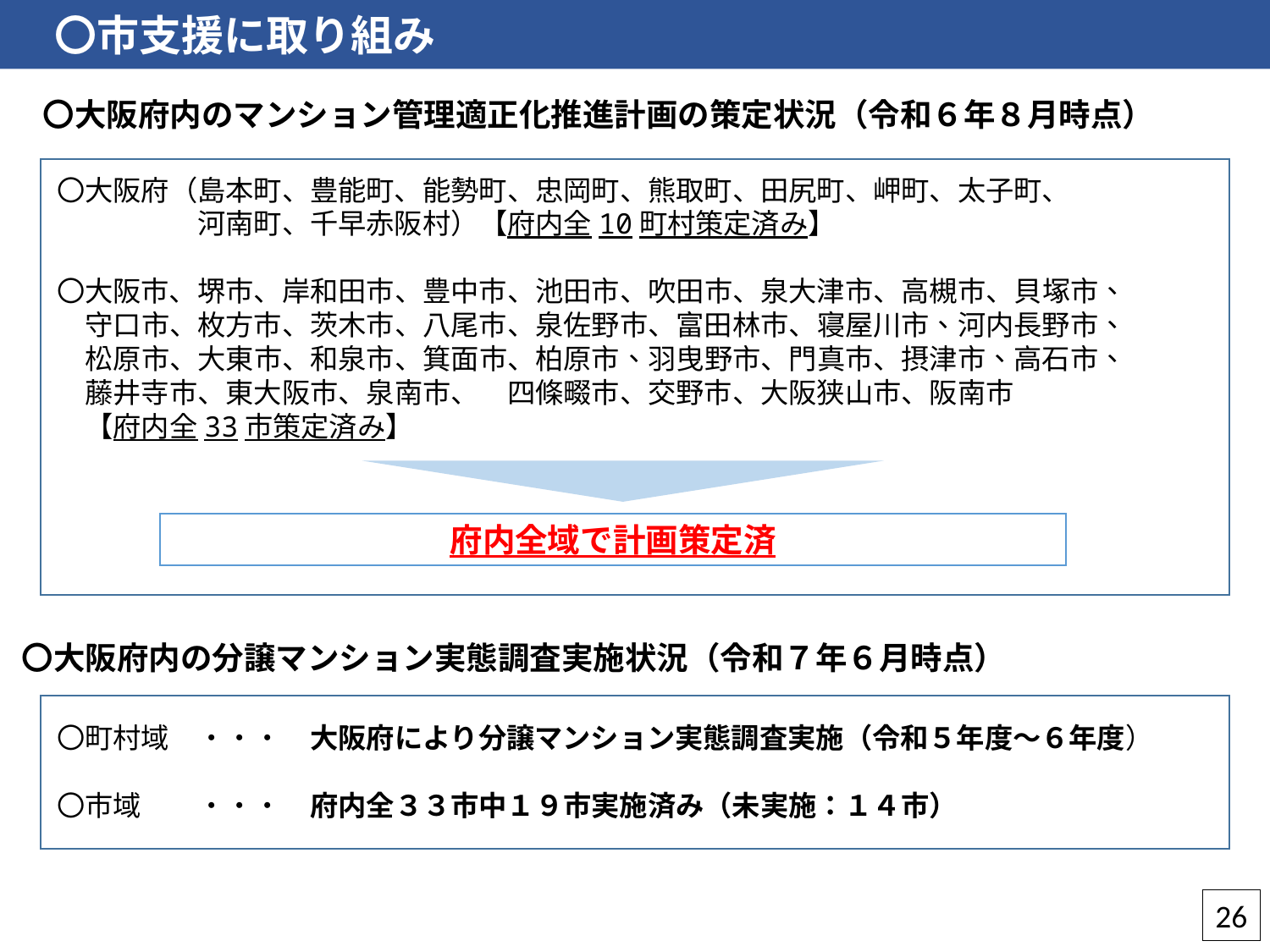

〇市支援に取り組み
〇大阪府内のマンション管理適正化推進計画の策定状況（令和６年８月時点）

　〇大阪府（島本町、豊能町、能勢町、忠岡町、熊取町、田尻町、岬町、太子町、
　　　　　　河南町、千早赤阪村）【府内全10町村策定済み】

　〇大阪市、堺市、岸和田市、豊中市、池田市、吹田市、泉大津市、高槻市、貝塚市、
　　守口市、枚方市、茨木市、八尾市、泉佐野市、富田林市、寝屋川市、河内長野市、
　　松原市、大東市、和泉市、箕面市、柏原市、羽曳野市、門真市、摂津市、高石市、
　　藤井寺市、東大阪市、泉南市、　四條畷市、交野市、大阪狭山市、阪南市
　　【府内全33市策定済み】

府内全域で計画策定済
〇大阪府内の分譲マンション実態調査実施状況（令和７年６月時点）

　〇町村域　・・・　大阪府により分譲マンション実態調査実施（令和５年度～６年度）

　〇市域　　・・・　府内全３３市中１９市実施済み（未実施：１４市）
26